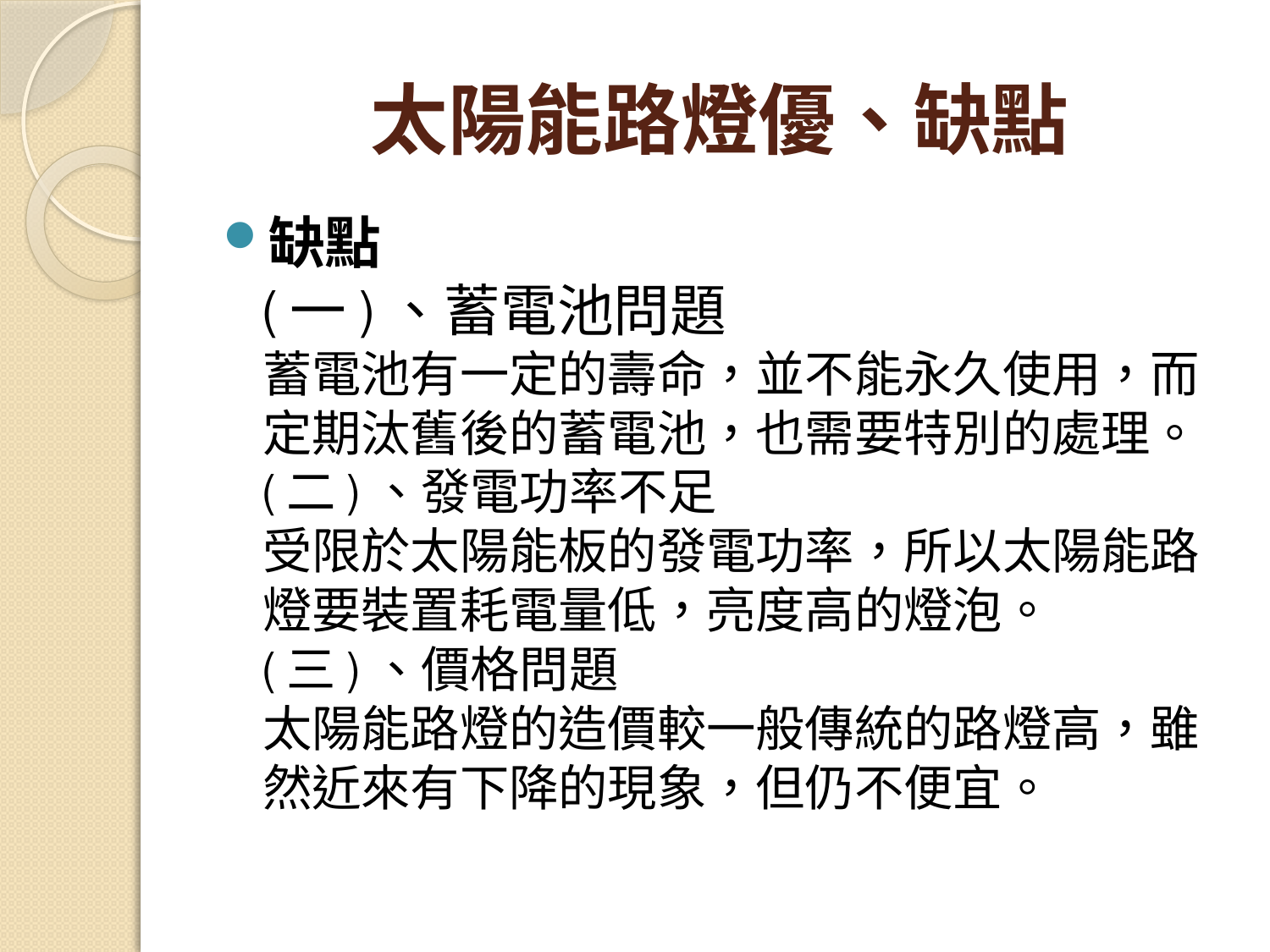

# 太陽能路燈優、缺點
缺點
(一)、蓄電池問題
蓄電池有一定的壽命，並不能永久使用，而定期汰舊後的蓄電池，也需要特別的處理。
(二)、發電功率不足
受限於太陽能板的發電功率，所以太陽能路燈要裝置耗電量低，亮度高的燈泡。
(三)、價格問題
太陽能路燈的造價較一般傳統的路燈高，雖然近來有下降的現象，但仍不便宜。